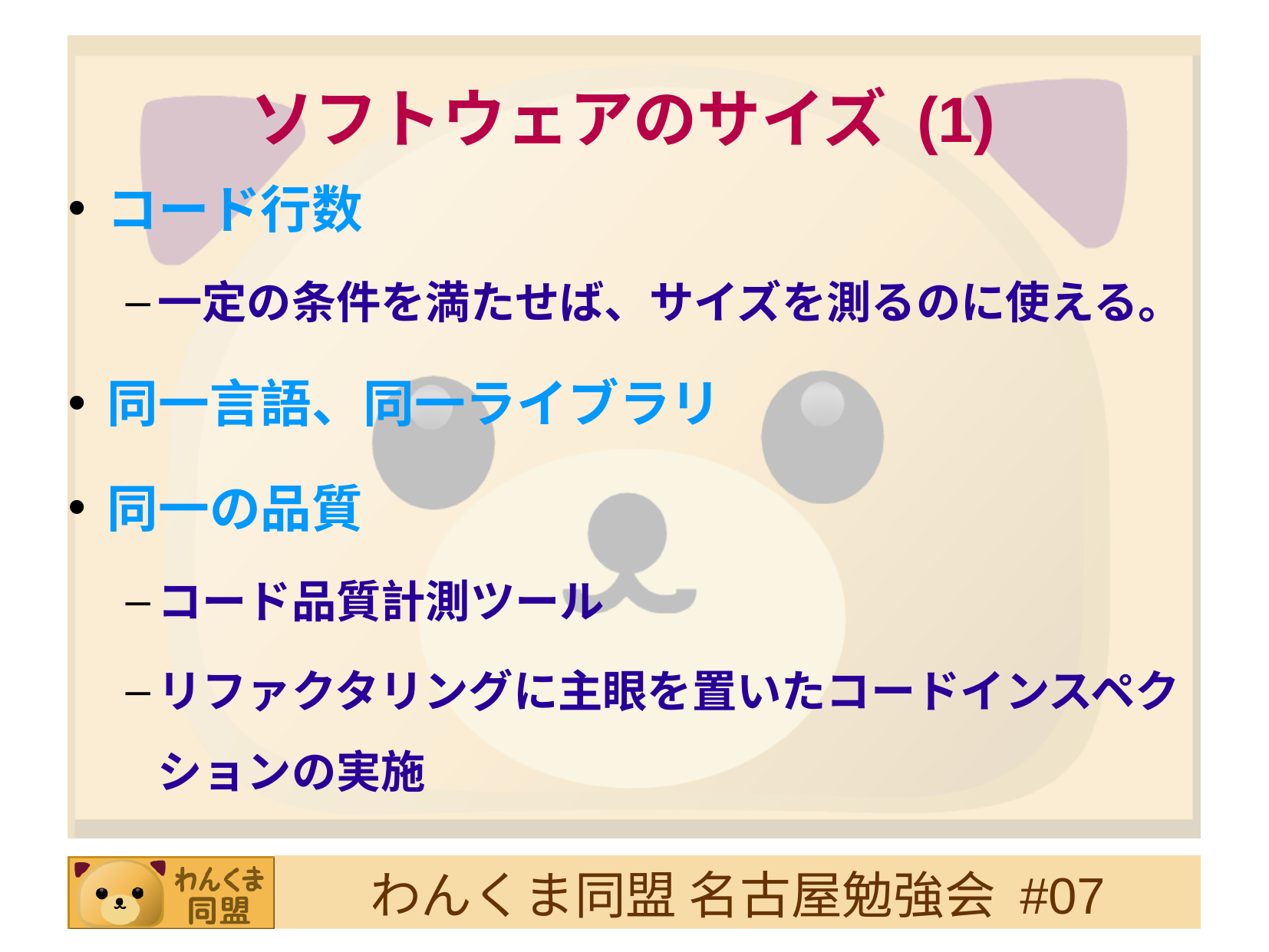

# ソフトウェアのサイズ (1)‏
コード行数
一定の条件を満たせば、サイズを測るのに使える。
同一言語、同一ライブラリ
同一の品質
コード品質計測ツール
リファクタリングに主眼を置いたコードインスペクションの実施